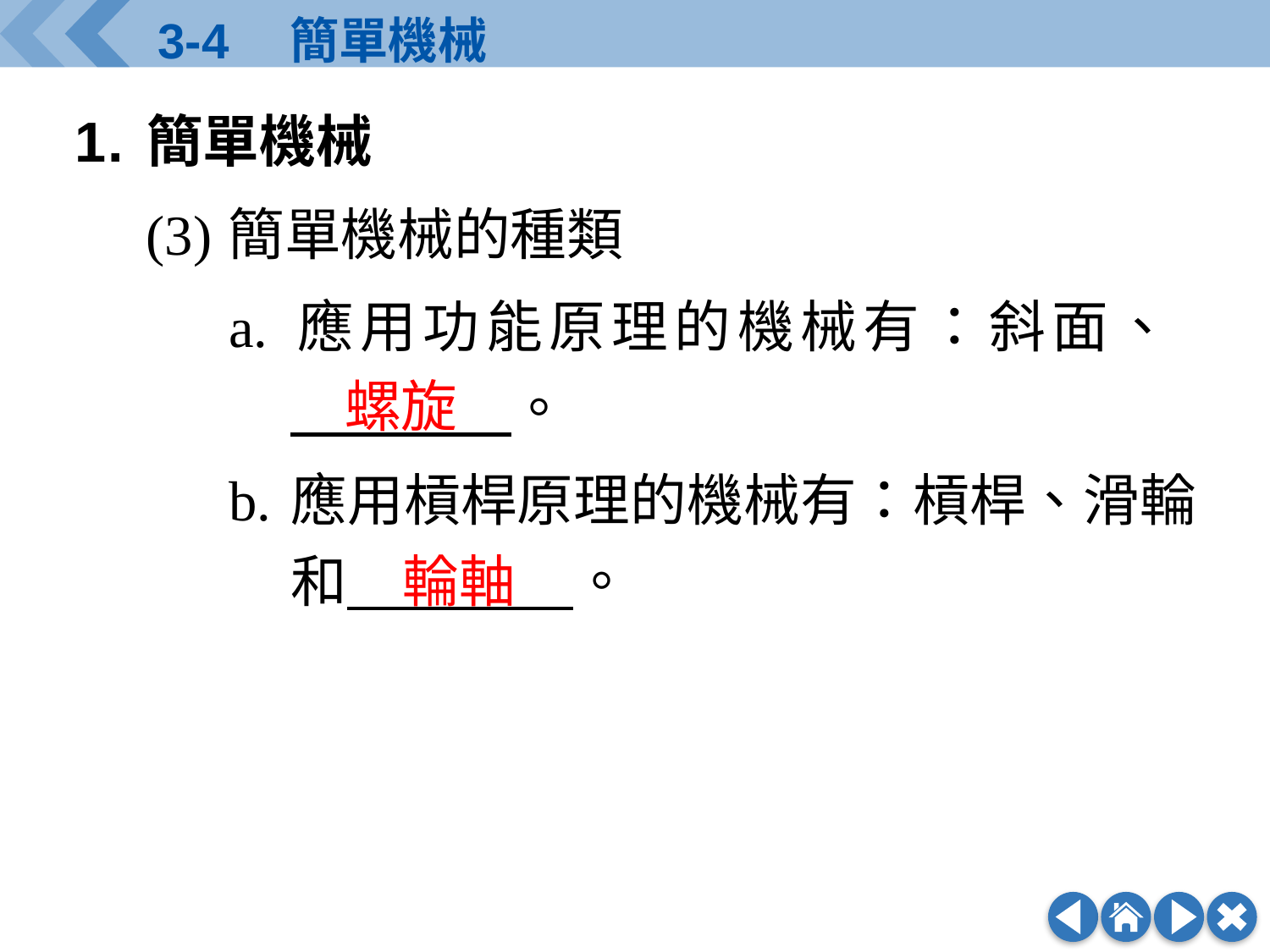

簡單機械
(3)	簡單機械的種類
a.	應用功能原理的機械有：斜面、
　　 　   。
b.	應用槓桿原理的機械有：槓桿、滑輪和　　　　。
螺旋
輪軸